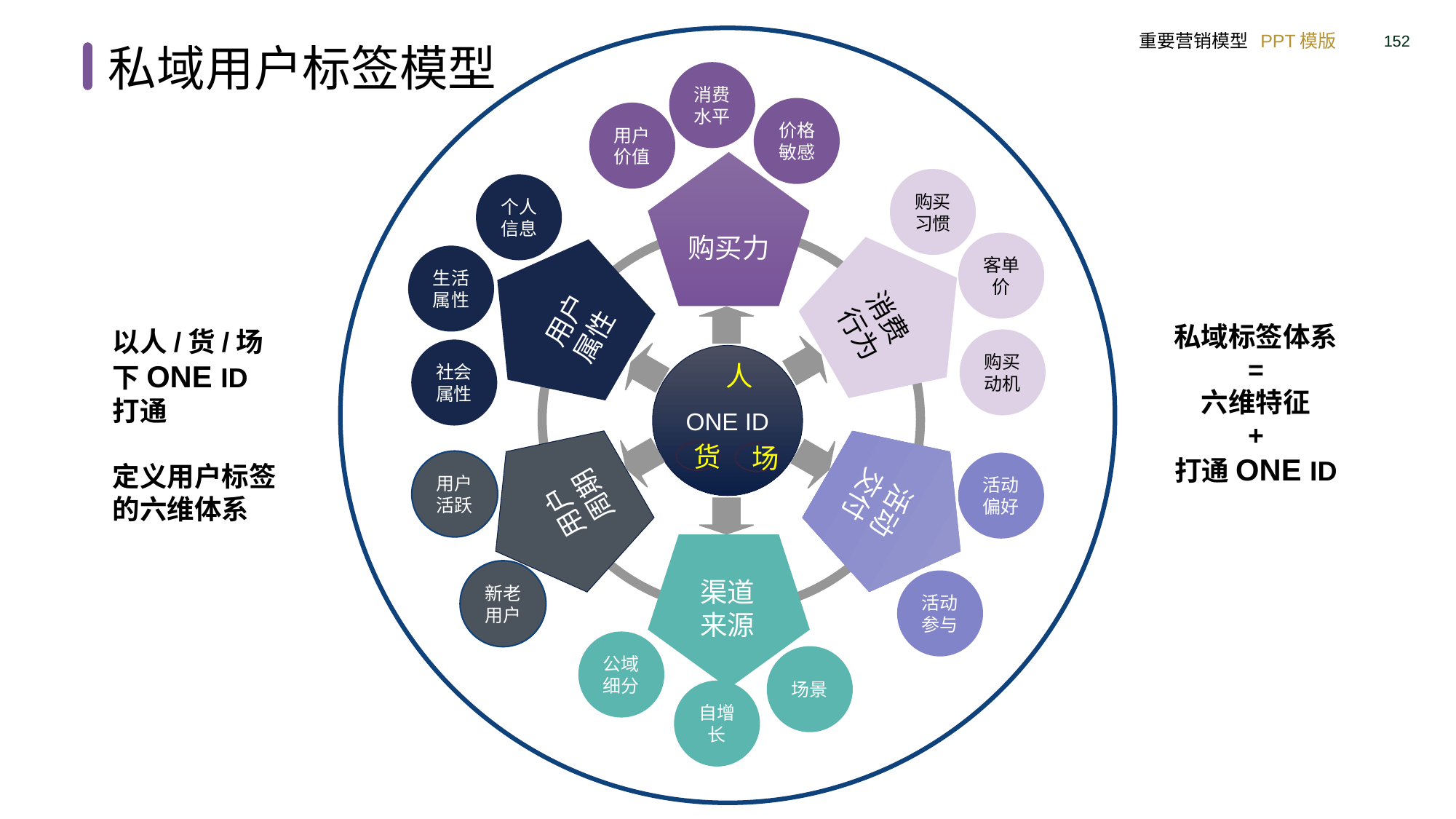

152

消费水平
价格敏感
用户价值
购买力

消费
行为
用户
属性

ONE ID

用户
周期
活动
交付

购买习惯
个人信息
客单价
生活属性
购买动机
社会属性
用户活跃
活动偏好
新老用户
渠道来源
活动参与
公域
细分
场景
自增长
人
货
场
私域用户标签模型
私域标签体系
=
六维特征
+
打通ONE ID
以人/货/场下ONE ID打通

定义用户标签的六维体系